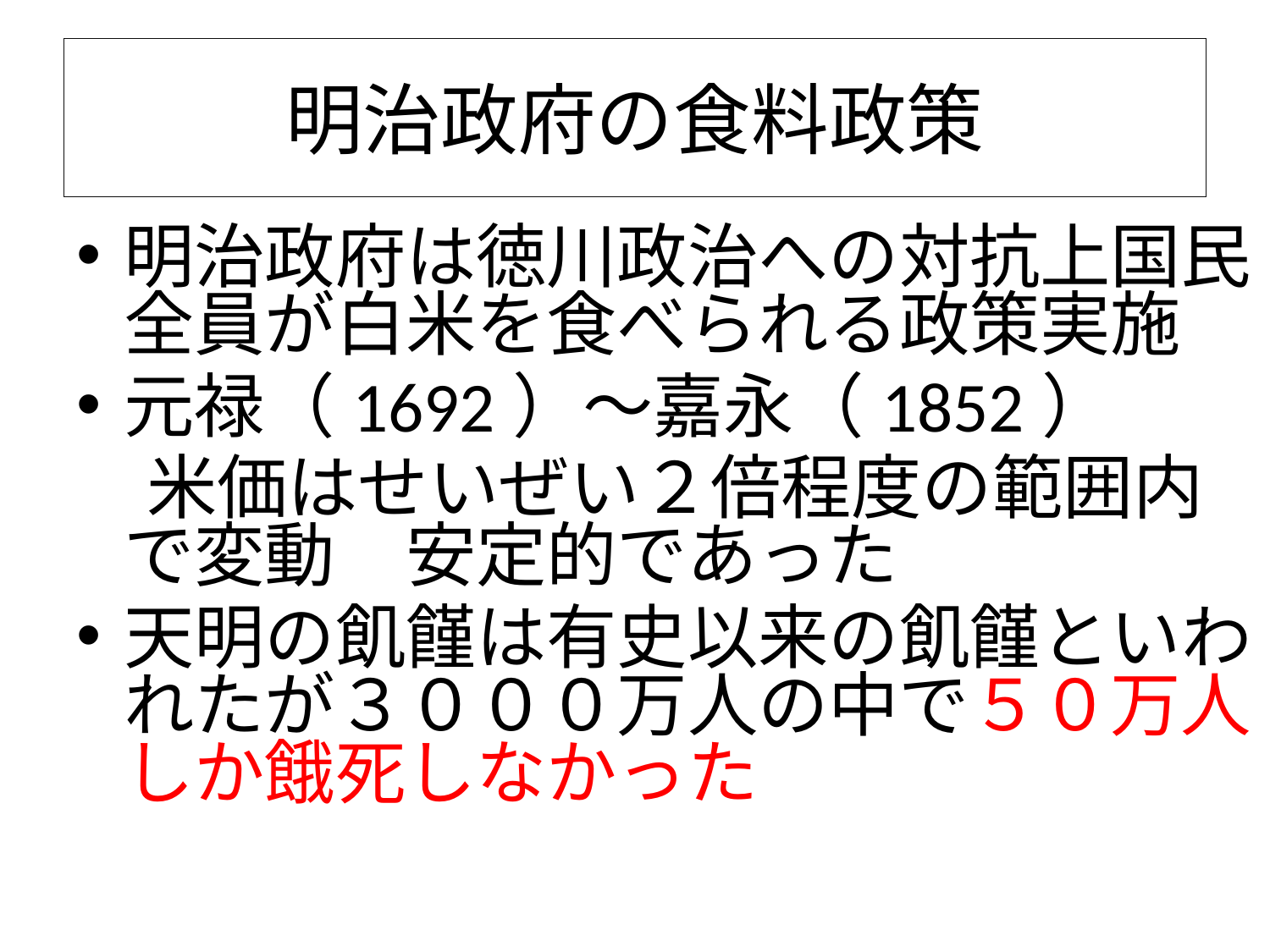

# 明治政府の食料政策
明治政府は徳川政治への対抗上国民全員が白米を食べられる政策実施
元禄（1692）～嘉永（1852）
　米価はせいぜい２倍程度の範囲内で変動　安定的であった
天明の飢饉は有史以来の飢饉といわれたが３０００万人の中で５０万人しか餓死しなかった